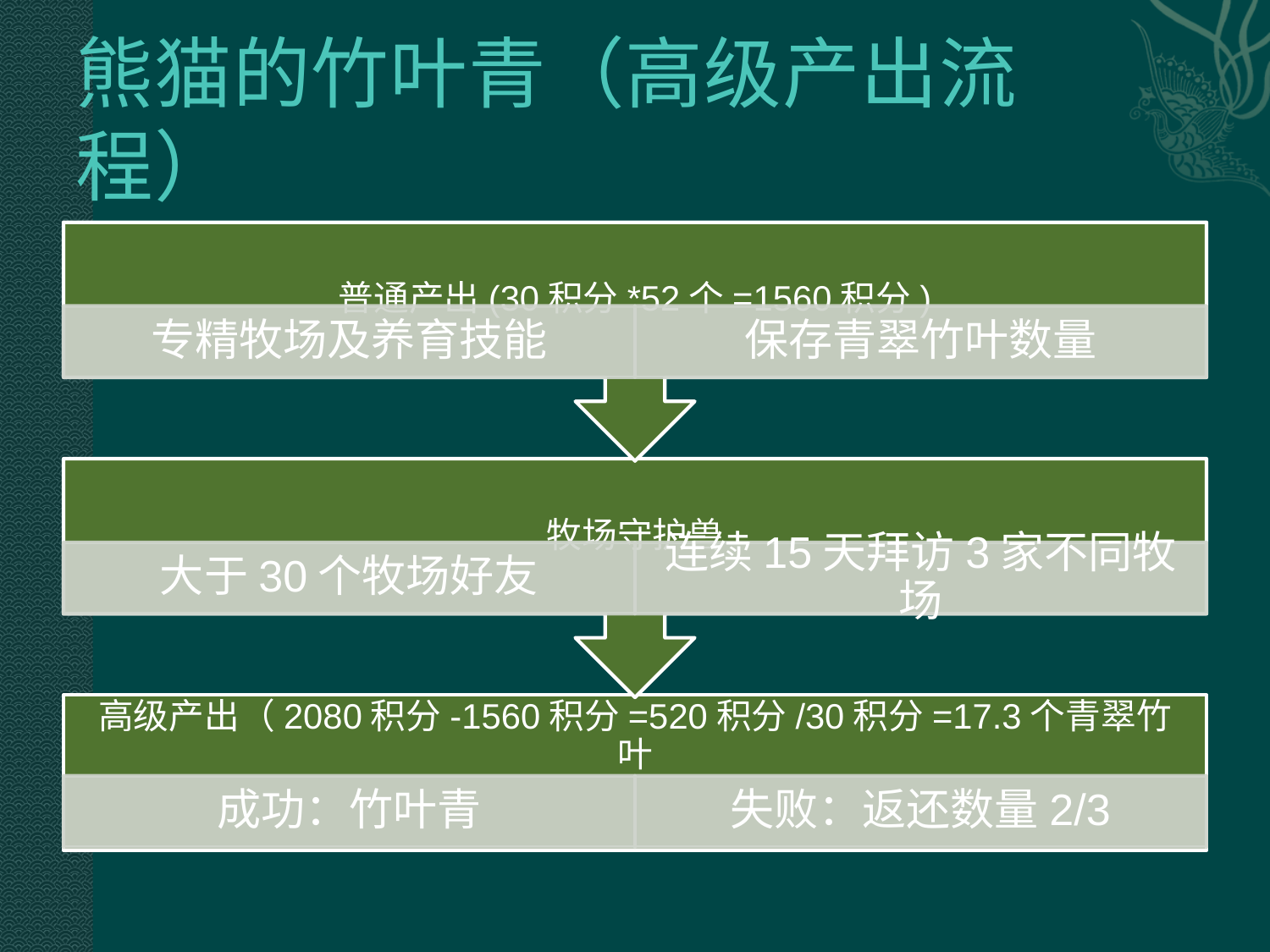

# 熊猫的竹叶青（高级产出流程）
高级产出（2080积分-1560积分=520积分/30积分=17.3个青翠竹叶
成功：竹叶青
失败：返还数量2/3
牧场守护兽
大于30个牧场好友
连续15天拜访3家不同牧场
普通产出(30积分*52个=1560积分)
专精牧场及养育技能
保存青翠竹叶数量